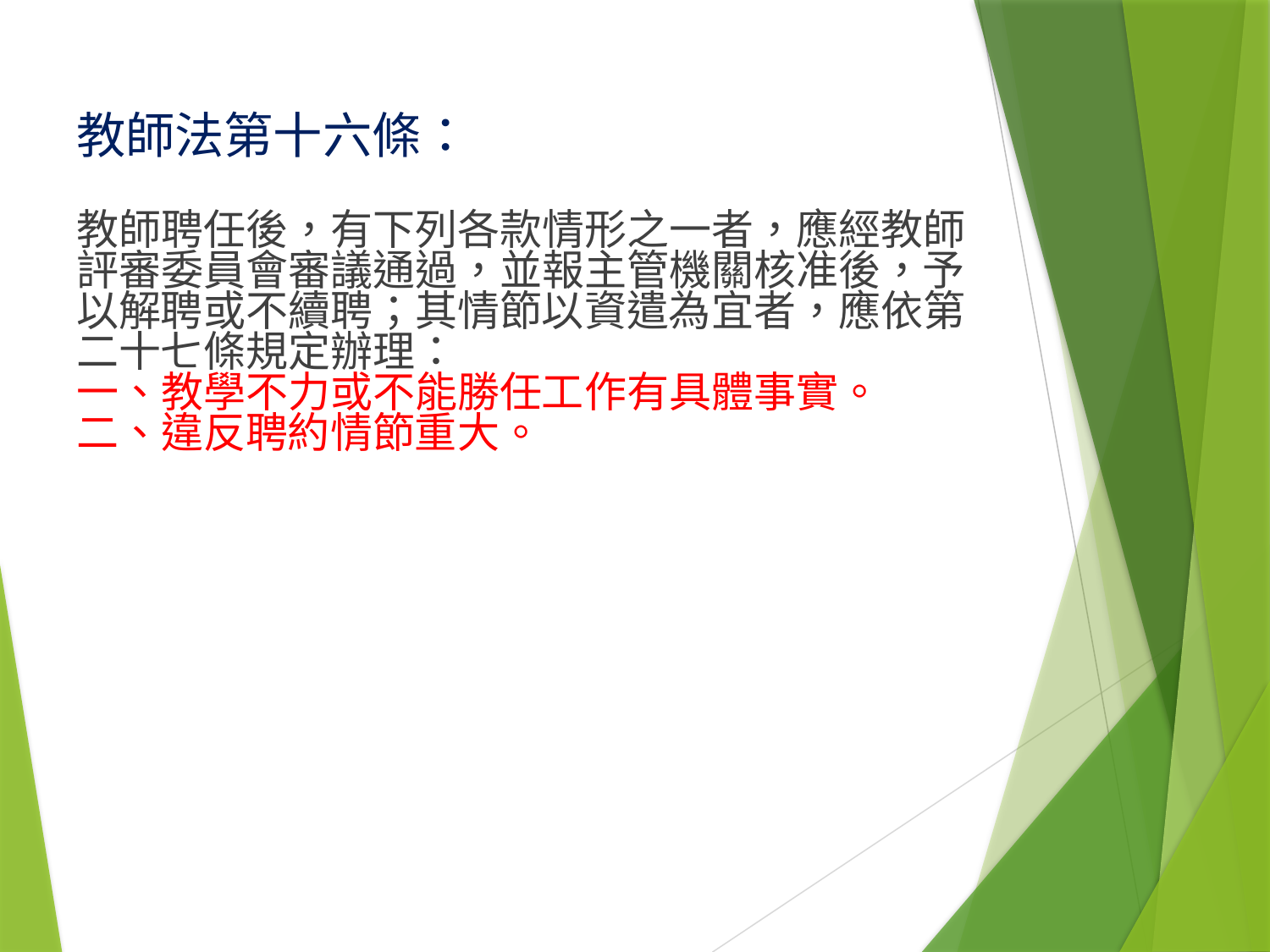

# 教師法第十六條：
教師聘任後，有下列各款情形之一者，應經教師評審委員會審議通過，並報主管機關核准後，予以解聘或不續聘；其情節以資遣為宜者，應依第二十七條規定辦理：
一、教學不力或不能勝任工作有具體事實。
二、違反聘約情節重大。